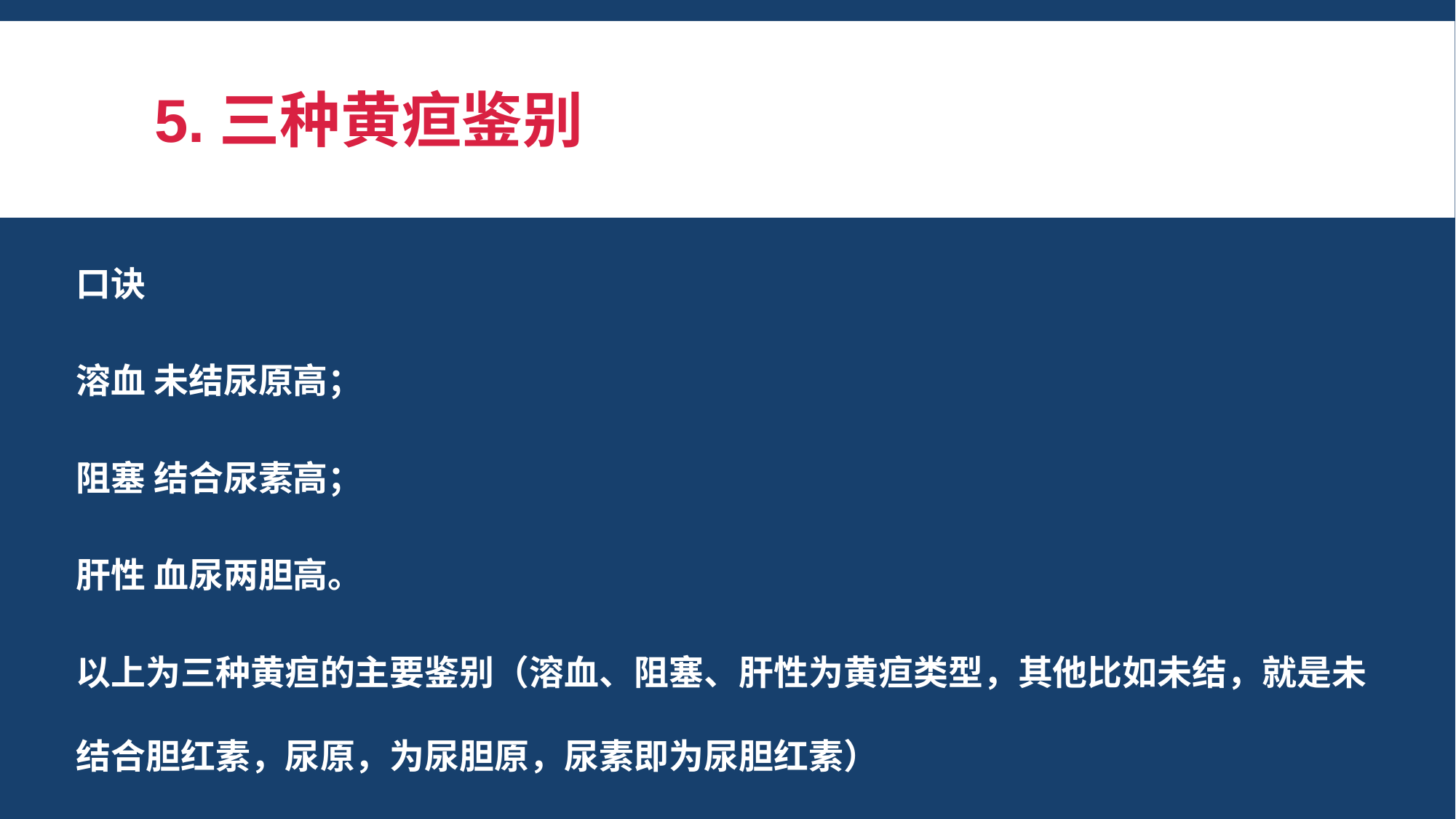

# 5.三种黄疸鉴别
口诀
溶血 未结尿原高；
阻塞 结合尿素高；
肝性 血尿两胆高。
以上为三种黄疸的主要鉴别（溶血、阻塞、肝性为黄疸类型，其他比如未结，就是未结合胆红素，尿原，为尿胆原，尿素即为尿胆红素）